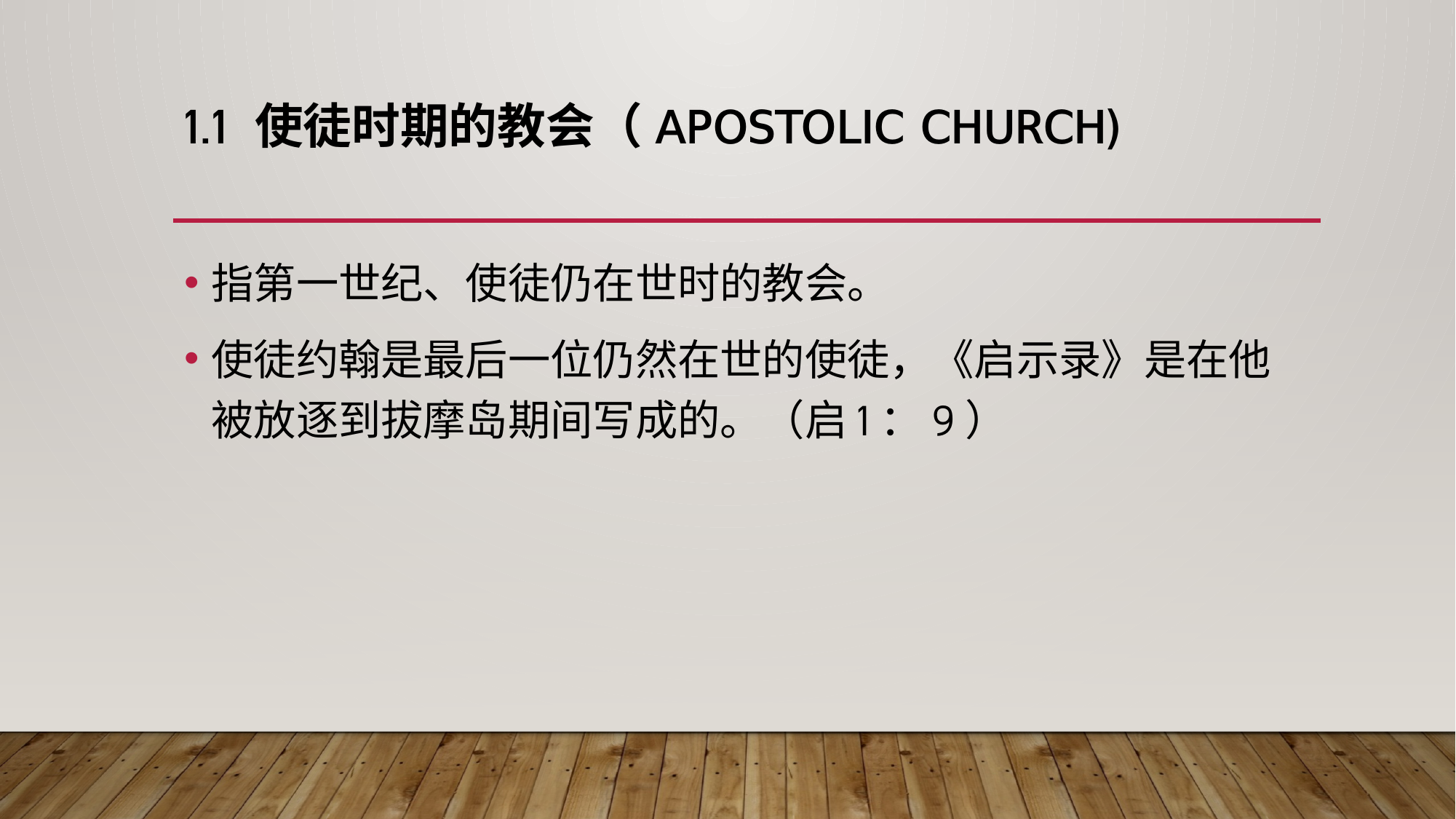

# 1.1 使徒时期的教会（Apostolic Church)
指第一世纪、使徒仍在世时的教会。
使徒约翰是最后一位仍然在世的使徒，《启示录》是在他被放逐到拔摩岛期间写成的。（启1：9）